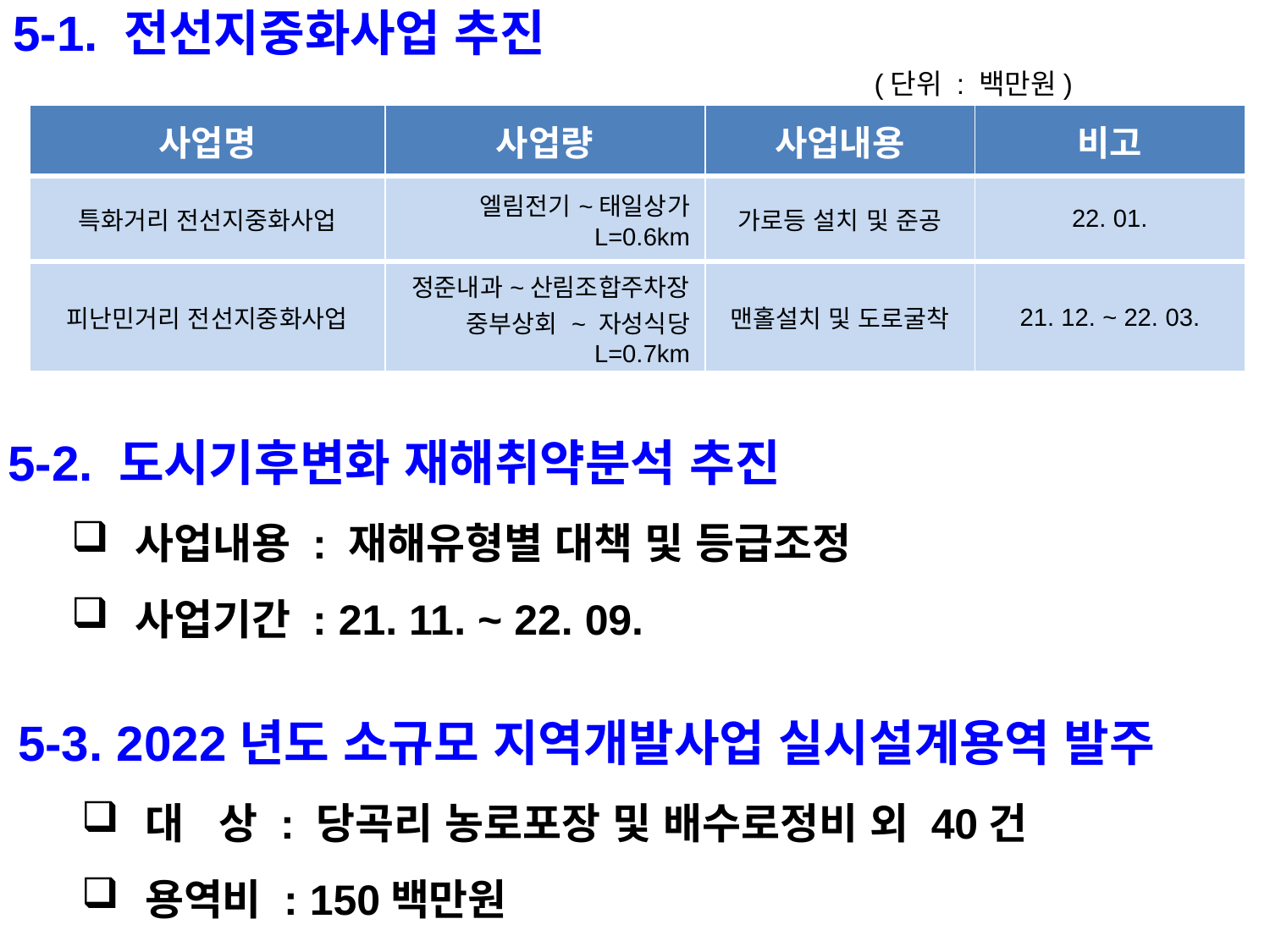

5-1. 전선지중화사업 추진
                                                                                                              (단위 : 백만원)
| 사업명 | 사업량 | 사업내용 | 비고 |
| --- | --- | --- | --- |
| 특화거리 전선지중화사업 | 엘림전기~태일상가 L=0.6km | 가로등 설치 및 준공 | 22. 01. |
| 피난민거리 전선지중화사업 | 정준내과~산림조합주차장 중부상회 ~ 자성식당 L=0.7km | 맨홀설치 및 도로굴착 | 21. 12. ~ 22. 03. |
5-2. 도시기후변화 재해취약분석 추진
사업내용 : 재해유형별 대책 및 등급조정
사업기간 : 21. 11. ~ 22. 09.
5-3. 2022년도 소규모 지역개발사업 실시설계용역 발주
대   상 : 당곡리 농로포장 및 배수로정비 외 40건
용역비 : 150백만원